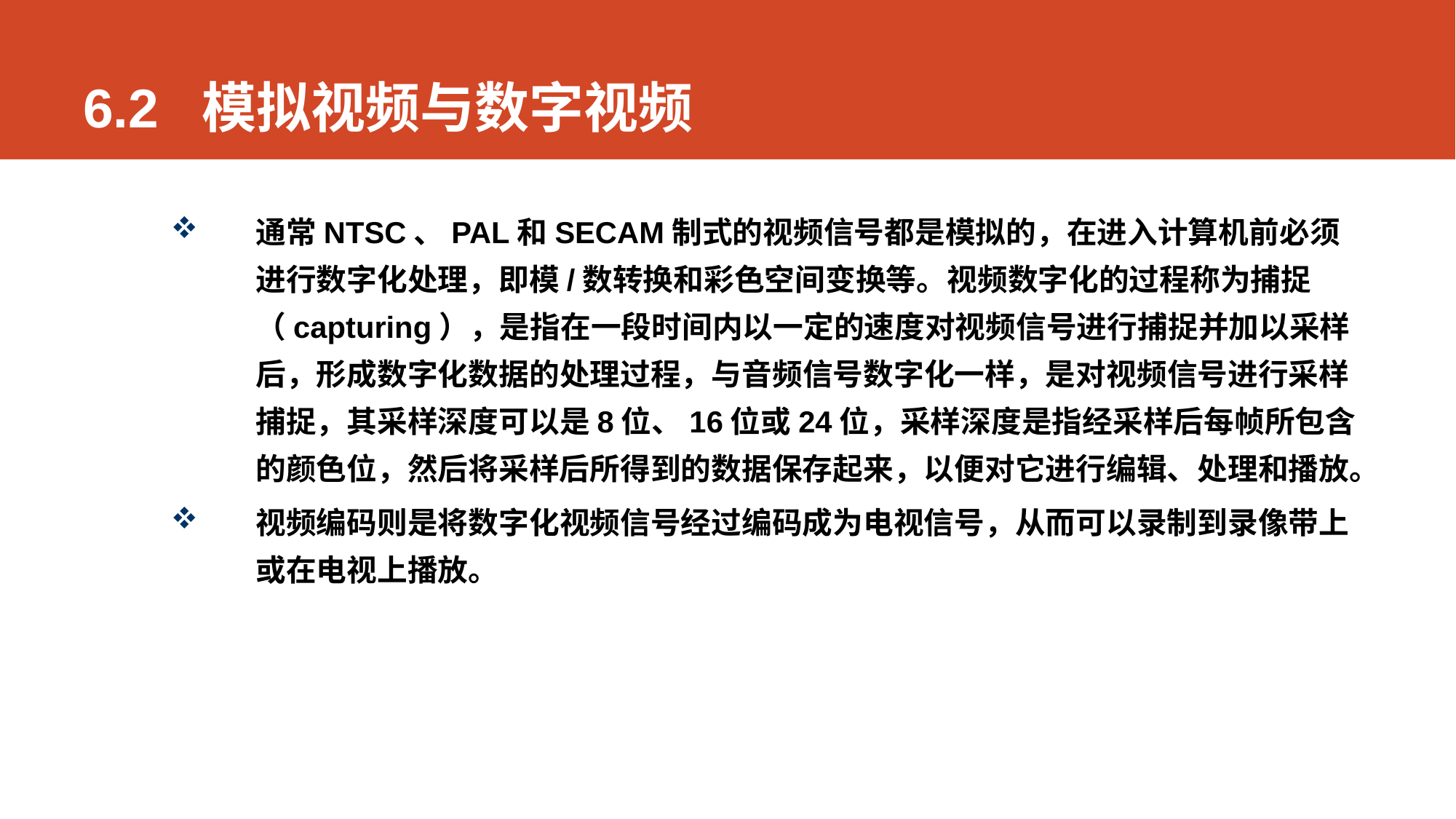

# 6.2  模拟视频与数字视频
通常NTSC、PAL和SECAM制式的视频信号都是模拟的，在进入计算机前必须进行数字化处理，即模/数转换和彩色空间变换等。视频数字化的过程称为捕捉（capturing），是指在一段时间内以一定的速度对视频信号进行捕捉并加以采样后，形成数字化数据的处理过程，与音频信号数字化一样，是对视频信号进行采样捕捉，其采样深度可以是8位、16位或24位，采样深度是指经采样后每帧所包含的颜色位，然后将采样后所得到的数据保存起来，以便对它进行编辑、处理和播放。
视频编码则是将数字化视频信号经过编码成为电视信号，从而可以录制到录像带上或在电视上播放。